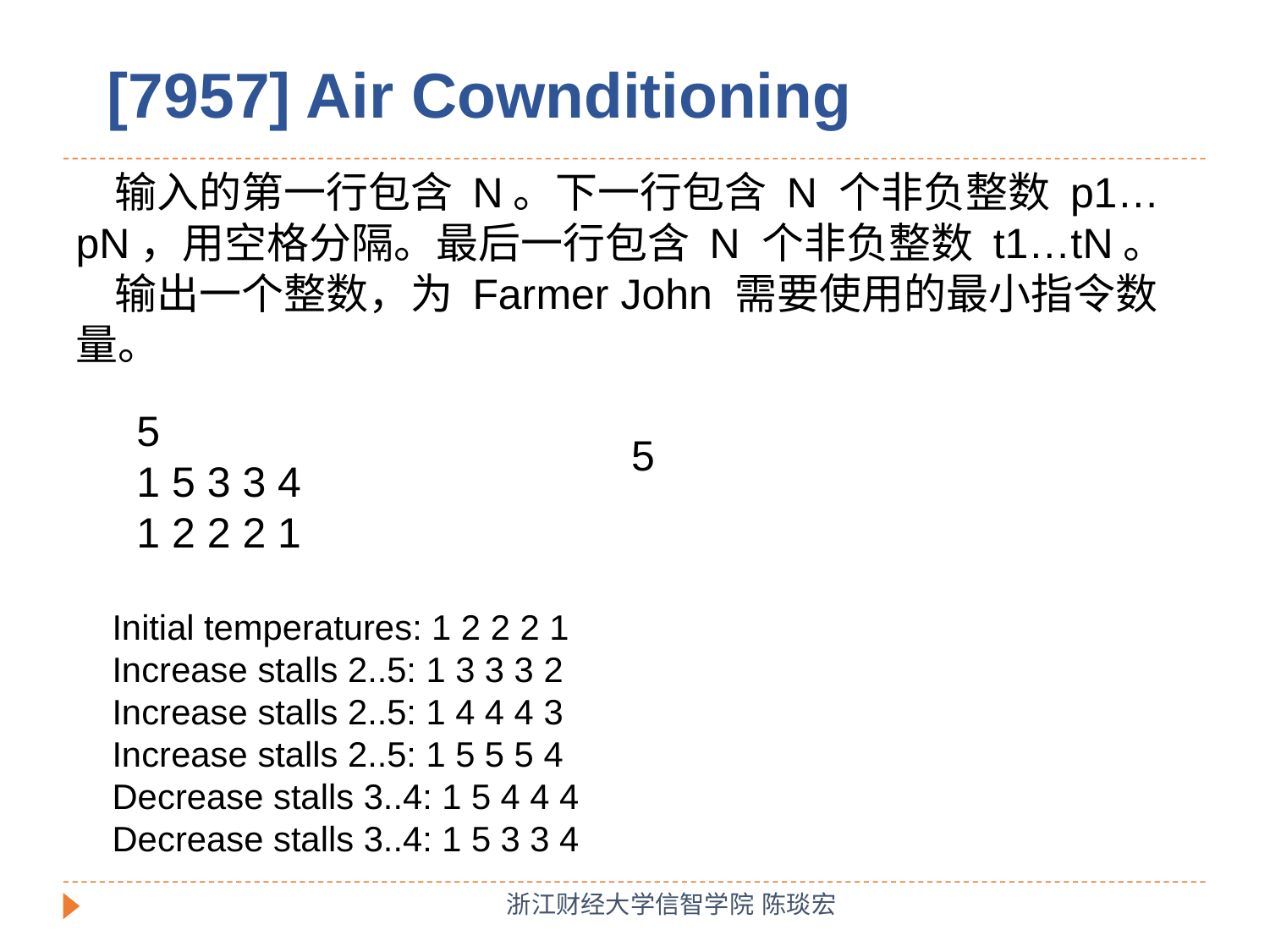

[7957] Air Cownditioning
   输入的第一行包含 N。下一行包含 N 个非负整数 p1…pN，用空格分隔。最后一行包含 N 个非负整数 t1…tN。
   输出一个整数，为 Farmer John 需要使用的最小指令数量。
5
1 5 3 3 4
1 2 2 2 1
5
Initial temperatures: 1 2 2 2 1
Increase stalls 2..5: 1 3 3 3 2
Increase stalls 2..5: 1 4 4 4 3
Increase stalls 2..5: 1 5 5 5 4
Decrease stalls 3..4: 1 5 4 4 4
Decrease stalls 3..4: 1 5 3 3 4
浙江财经大学信智学院 陈琰宏
120